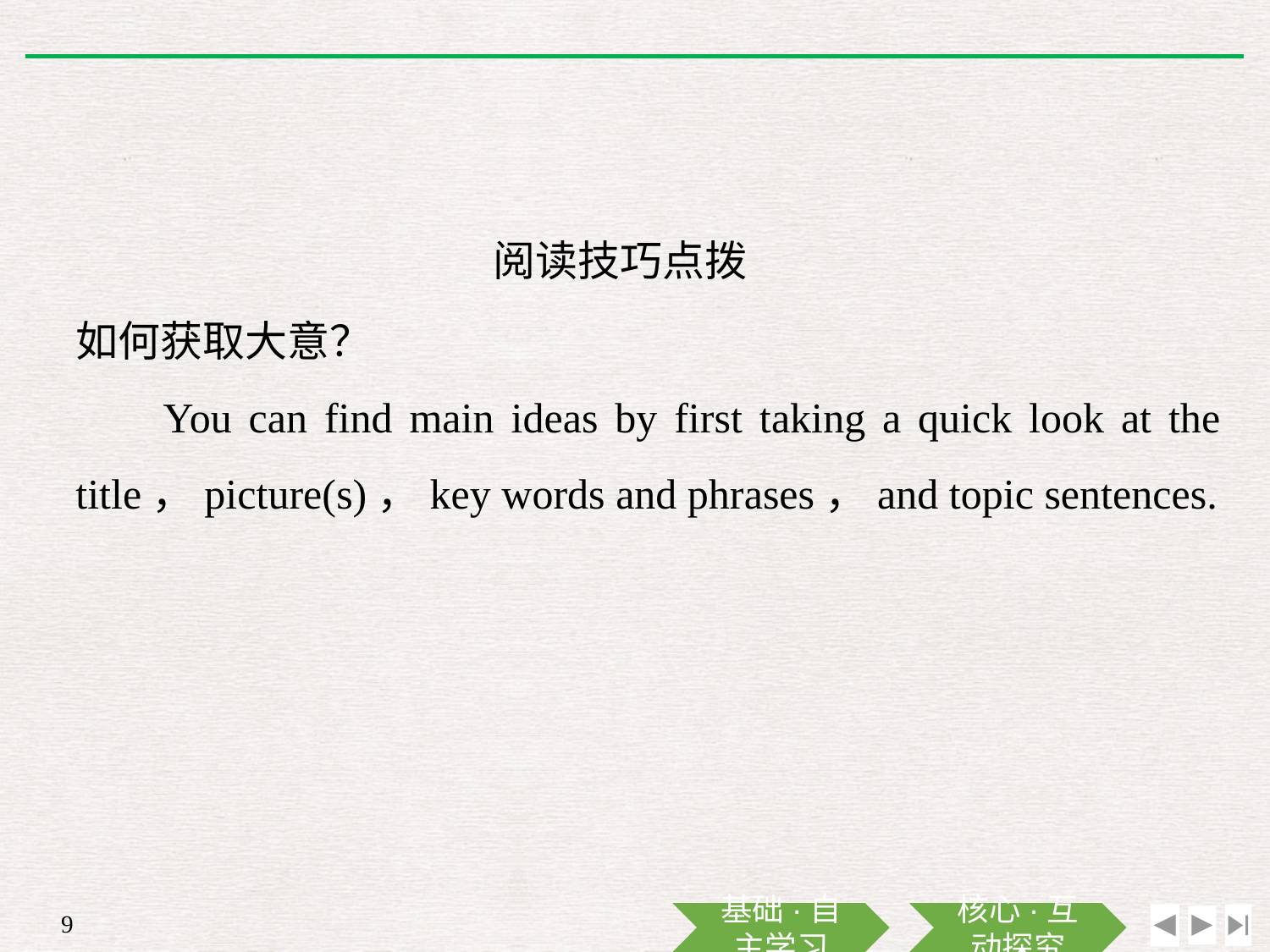

阅读技巧点拨
如何获取大意？
You can find main ideas by first taking a quick look at the title，picture(s)，key words and phrases，and topic sentences.